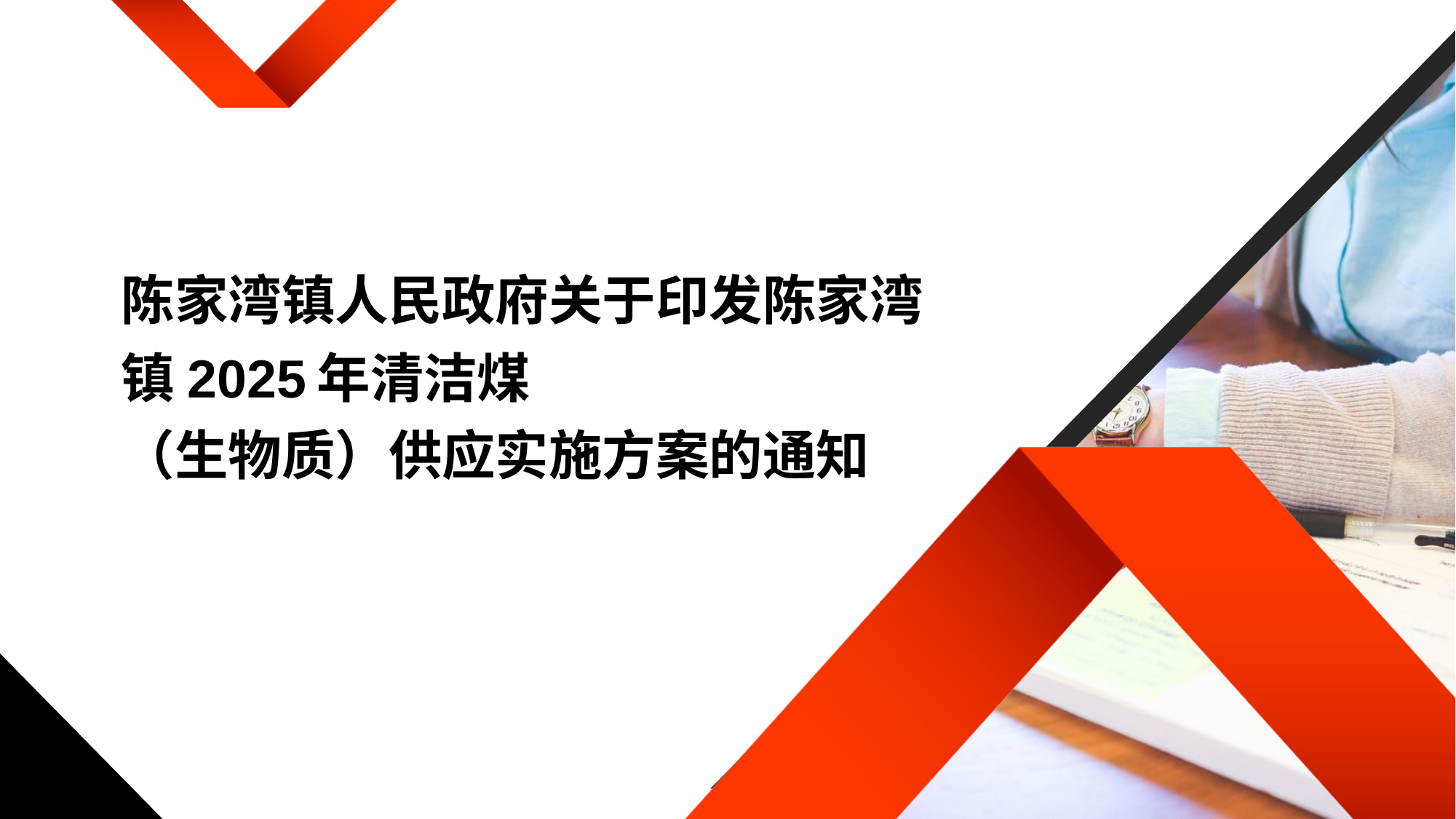

陈家湾镇人民政府关于印发陈家湾镇2025年清洁煤
（生物质）供应实施方案的通知